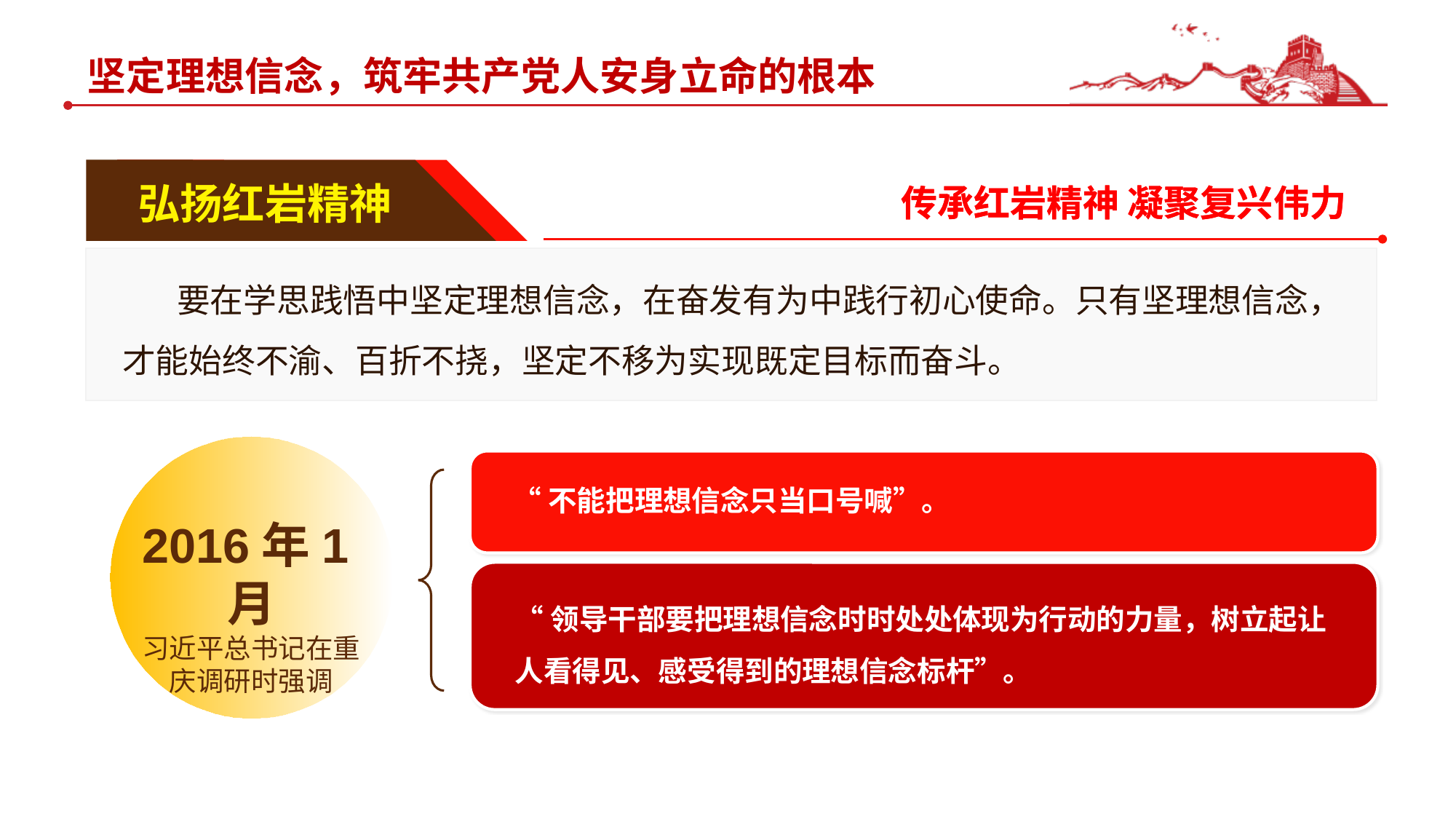

坚定理想信念，筑牢共产党人安身立命的根本

弘扬红岩精神
传承红岩精神 凝聚复兴伟力
传承红岩精神 凝聚复兴伟力

要在学思践悟中坚定理想信念，在奋发有为中践行初心使命。只有坚理想信念，才能始终不渝、百折不挠，坚定不移为实现既定目标而奋斗。

“不能把理想信念只当口号喊”。

2016年1月
习近平总书记在重庆调研时强调
“领导干部要把理想信念时时处处体现为行动的力量，树立起让人看得见、感受得到的理想信念标杆”。